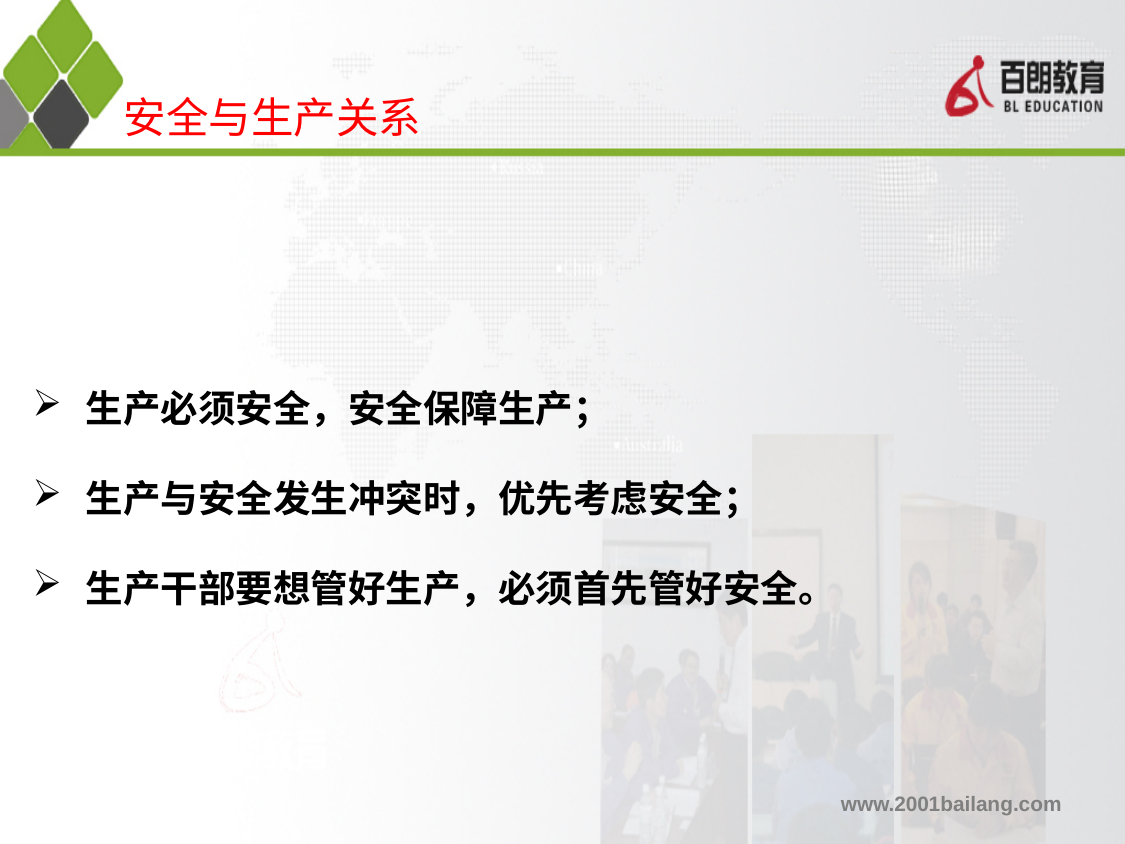

安全与生产关系
生产必须安全，安全保障生产；
生产与安全发生冲突时，优先考虑安全；
生产干部要想管好生产，必须首先管好安全。